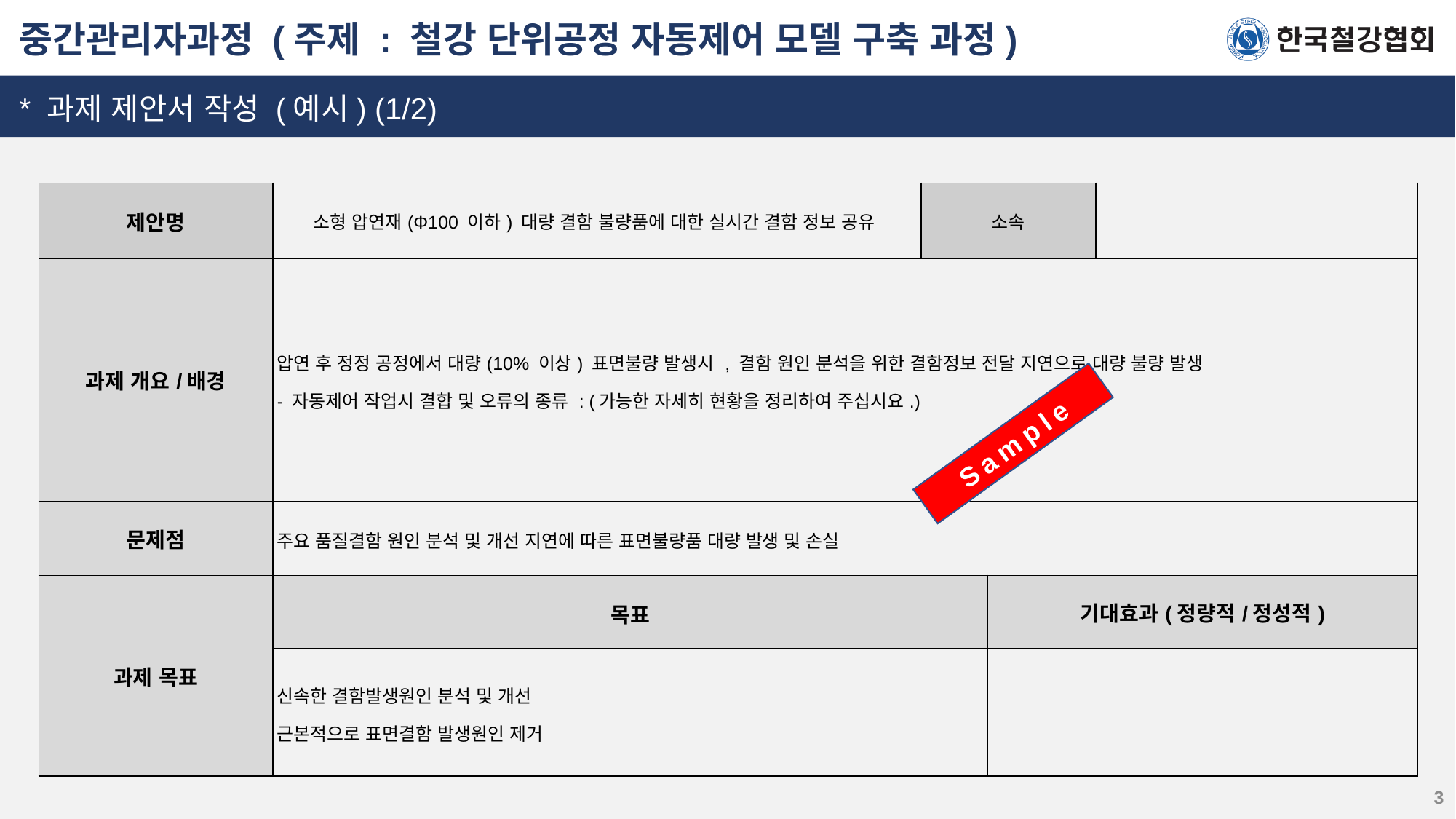

중간관리자과정 (주제 : 철강 단위공정 자동제어 모델 구축 과정)
* 과제 제안서 작성 (예시) (1/2)
| 제안명 | 소형 압연재(Φ100 이하) 대량 결함 불량품에 대한 실시간 결함 정보 공유 | 소속 |  |  |
| --- | --- | --- | --- | --- |
| 과제 개요/배경 | 압연 후 정정 공정에서 대량(10% 이상) 표면불량 발생시 , 결함 원인 분석을 위한 결함정보 전달 지연으로 대량 불량 발생 - 자동제어 작업시 결합 및 오류의 종류 : (가능한 자세히 현황을 정리하여 주십시요.) | 원통형기술담당 (박필규 담당) |  | 이재륭 교수 |
| 문제점 | 주요 품질결함 원인 분석 및 개선 지연에 따른 표면불량품 대량 발생 및 손실 |  |  |  |
| 과제 목표 | 목표 | 원통형기술담당 (박필규 담당) | 기대효과(정량적/정성적) | 정태수 교수 |
| 외관검사 이미지 Data 활용 불량발생 사전 예측 | 신속한 결함발생원인 분석 및 개선 근본적으로 표면결함 발생원인 제거 | 파우치형기술담당 (구자훈 상무) |  | 백준걸 교수 |
Sample